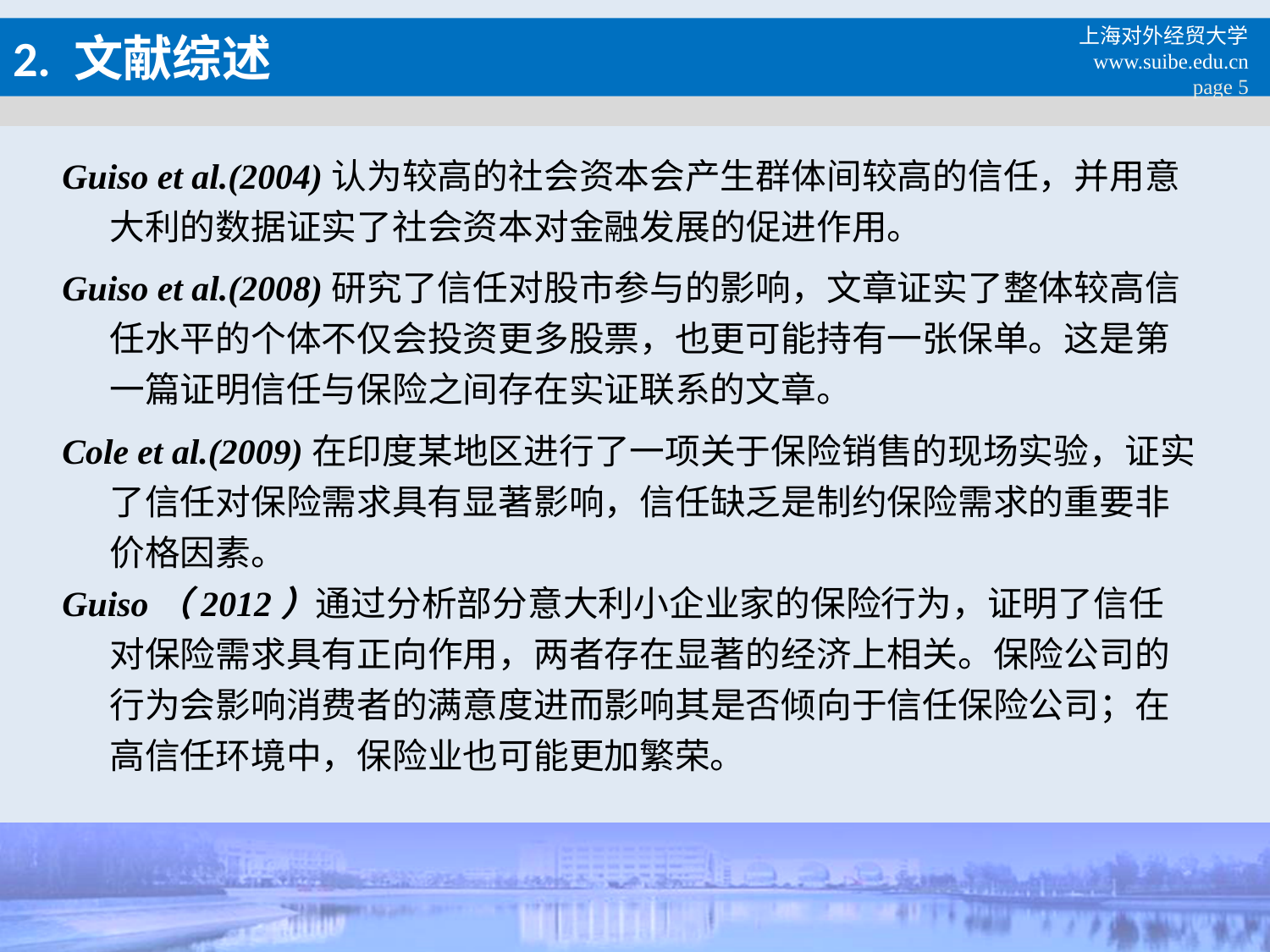

# 2. 文献综述
上海对外经贸大学
www.suibe.edu.cn
 page 5
Guiso et al.(2004)认为较高的社会资本会产生群体间较高的信任，并用意大利的数据证实了社会资本对金融发展的促进作用。
Guiso et al.(2008)研究了信任对股市参与的影响，文章证实了整体较高信任水平的个体不仅会投资更多股票，也更可能持有一张保单。这是第一篇证明信任与保险之间存在实证联系的文章。
Cole et al.(2009)在印度某地区进行了一项关于保险销售的现场实验，证实了信任对保险需求具有显著影响，信任缺乏是制约保险需求的重要非价格因素。
Guiso（2012）通过分析部分意大利小企业家的保险行为，证明了信任对保险需求具有正向作用，两者存在显著的经济上相关。保险公司的行为会影响消费者的满意度进而影响其是否倾向于信任保险公司；在高信任环境中，保险业也可能更加繁荣。